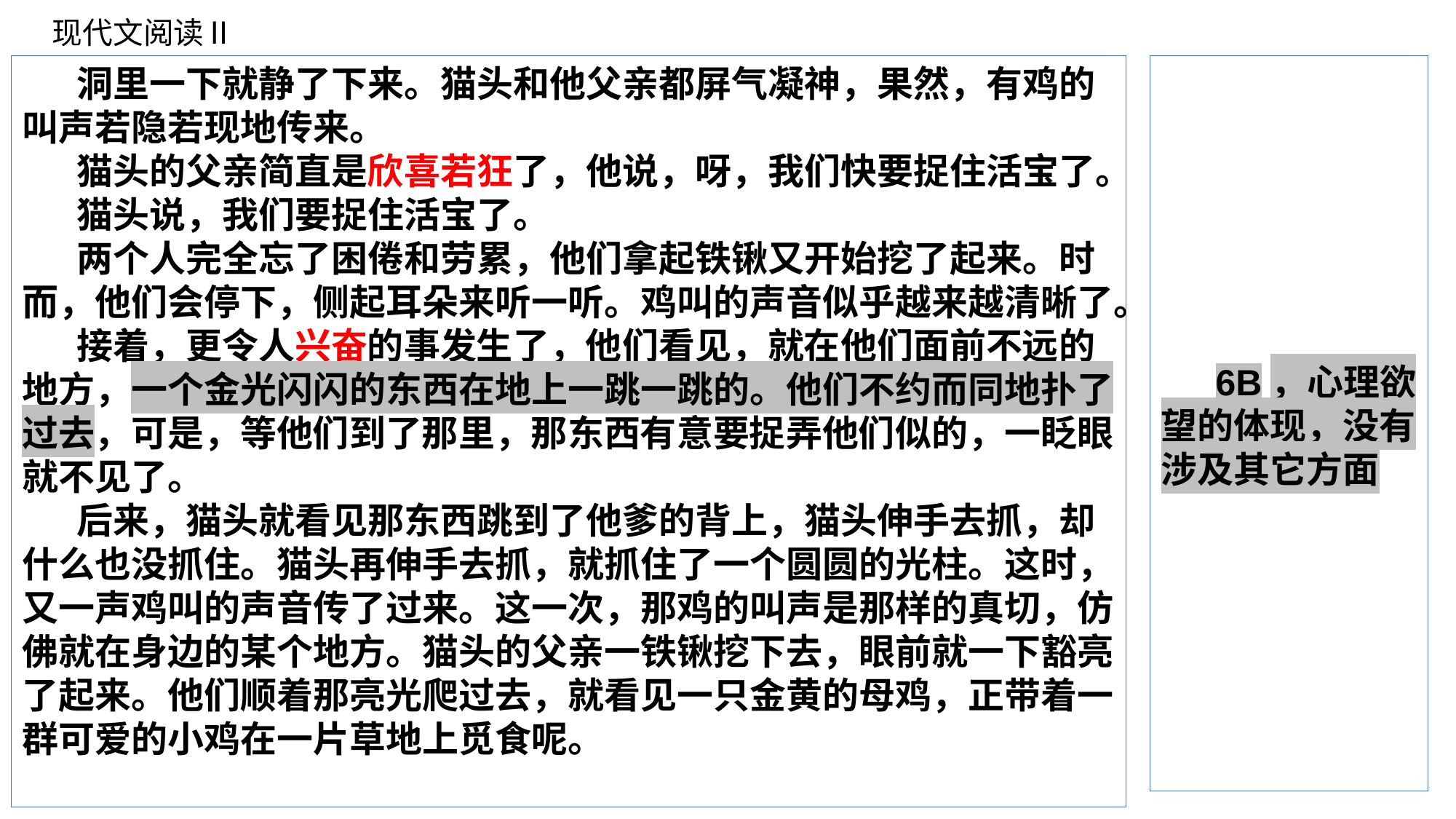

现代文阅读Ⅱ
洞里一下就静了下来。猫头和他父亲都屏气凝神，果然，有鸡的叫声若隐若现地传来。
猫头的父亲简直是欣喜若狂了，他说，呀，我们快要捉住活宝了。
猫头说，我们要捉住活宝了。
两个人完全忘了困倦和劳累，他们拿起铁锹又开始挖了起来。时而，他们会停下，侧起耳朵来听一听。鸡叫的声音似乎越来越清晰了。
接着，更令人兴奋的事发生了，他们看见，就在他们面前不远的地方，一个金光闪闪的东西在地上一跳一跳的。他们不约而同地扑了过去，可是，等他们到了那里，那东西有意要捉弄他们似的，一眨眼就不见了。
后来，猫头就看见那东西跳到了他爹的背上，猫头伸手去抓，却什么也没抓住。猫头再伸手去抓，就抓住了一个圆圆的光柱。这时，又一声鸡叫的声音传了过来。这一次，那鸡的叫声是那样的真切，仿佛就在身边的某个地方。猫头的父亲一铁锹挖下去，眼前就一下豁亮了起来。他们顺着那亮光爬过去，就看见一只金黄的母鸡，正带着一群可爱的小鸡在一片草地上觅食呢。

6B，心理欲望的体现，没有涉及其它方面